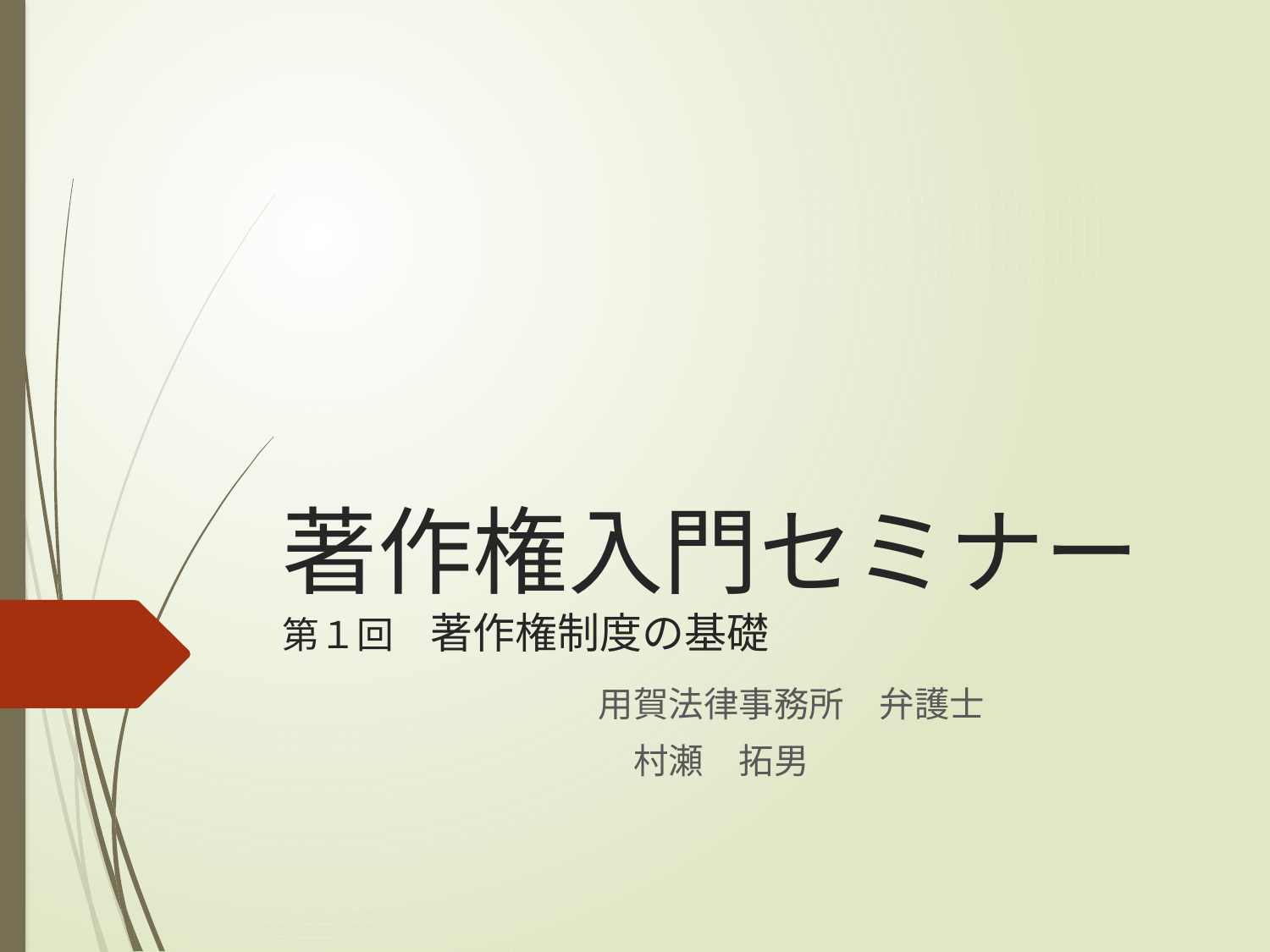

# 著作権入門セミナー 第１回　著作権制度の基礎

用賀法律事務所　弁護士
　村瀬　拓男